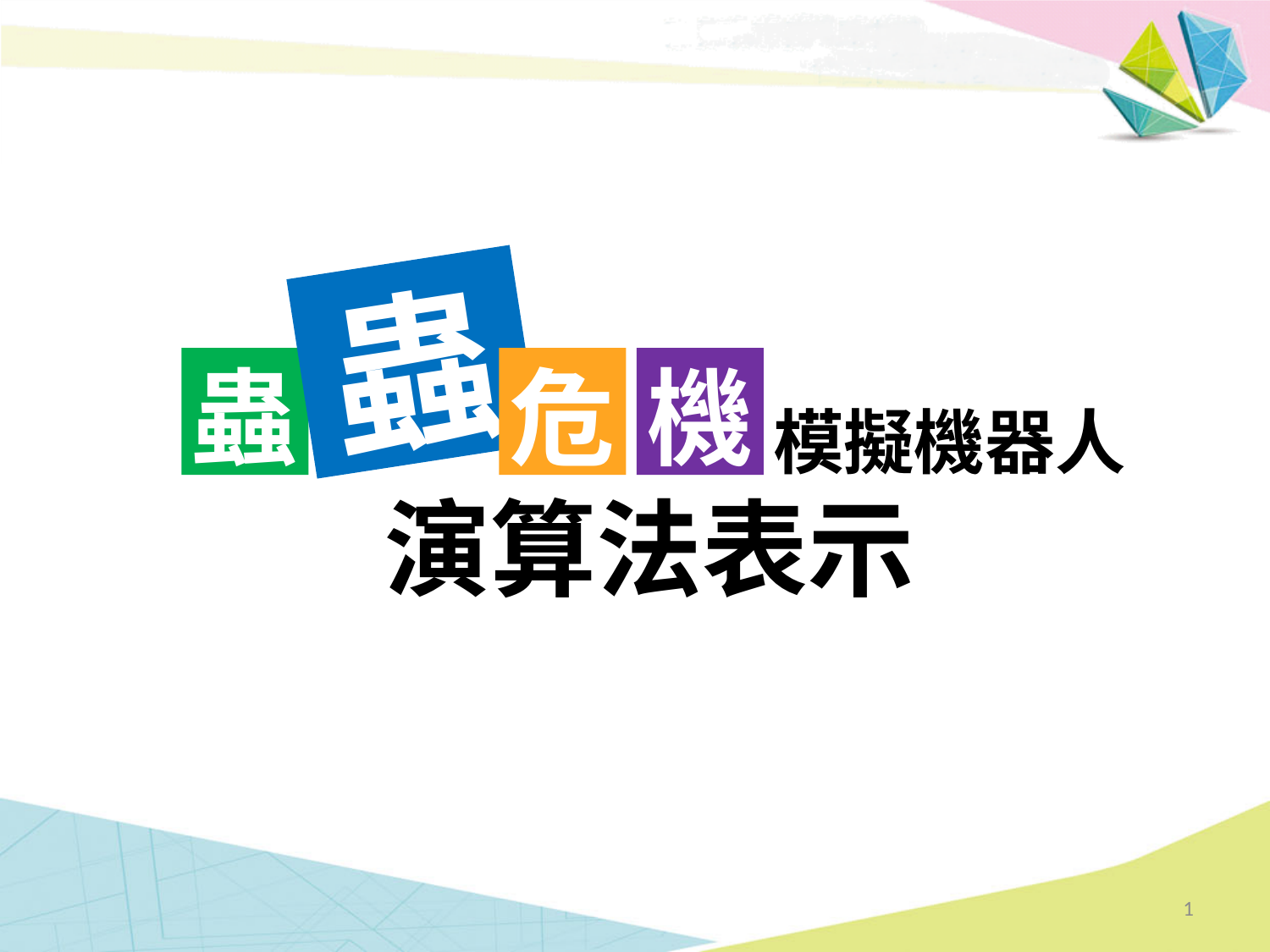

蟲

蟲

危

機

模擬機器人
# 演算法表示
1